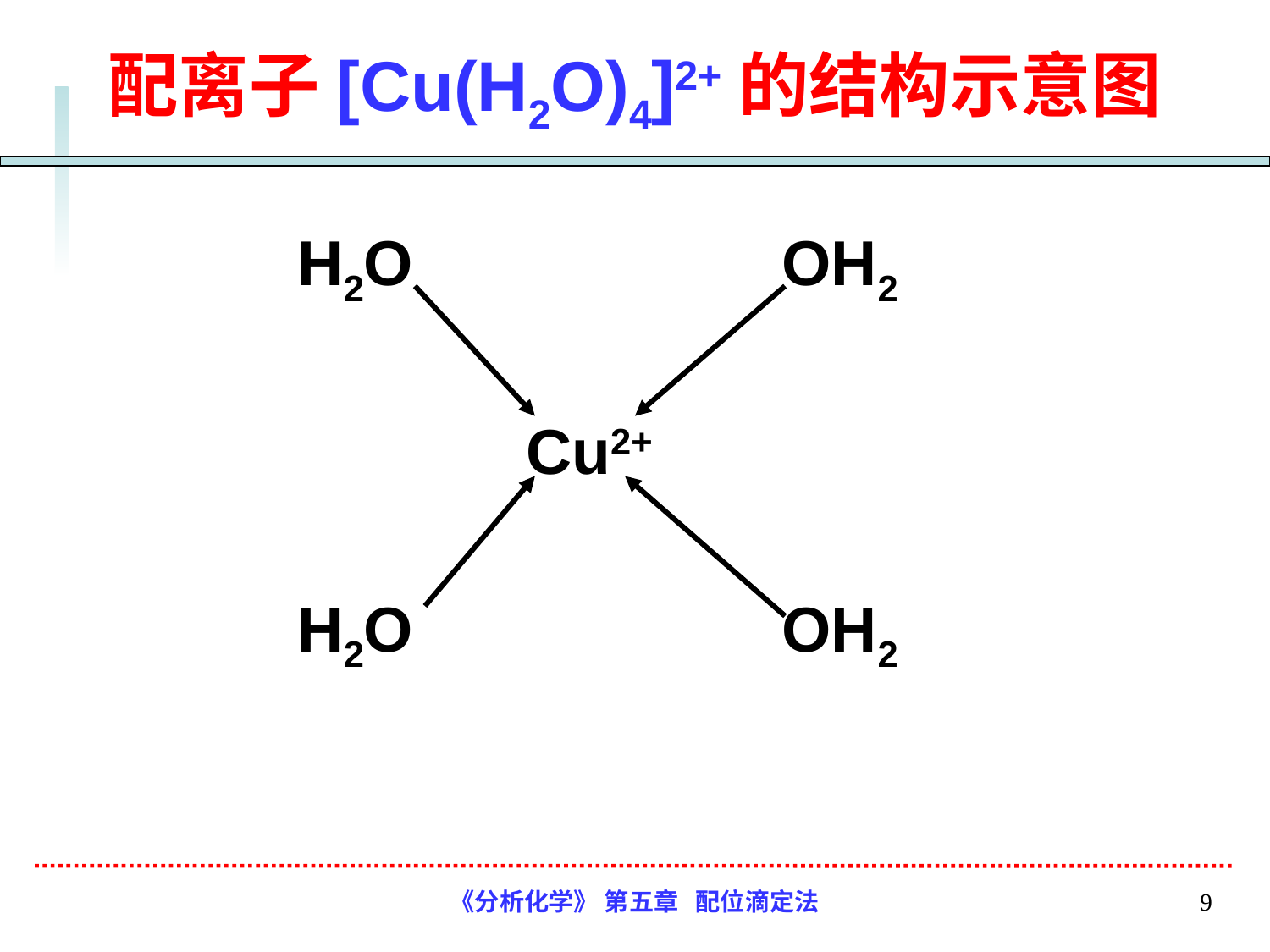

# 配离子[Cu(H2O)4]2+的结构示意图
H2O                     OH2

             Cu2+

H2O                     OH2
《分析化学》 第五章   配位滴定法
9